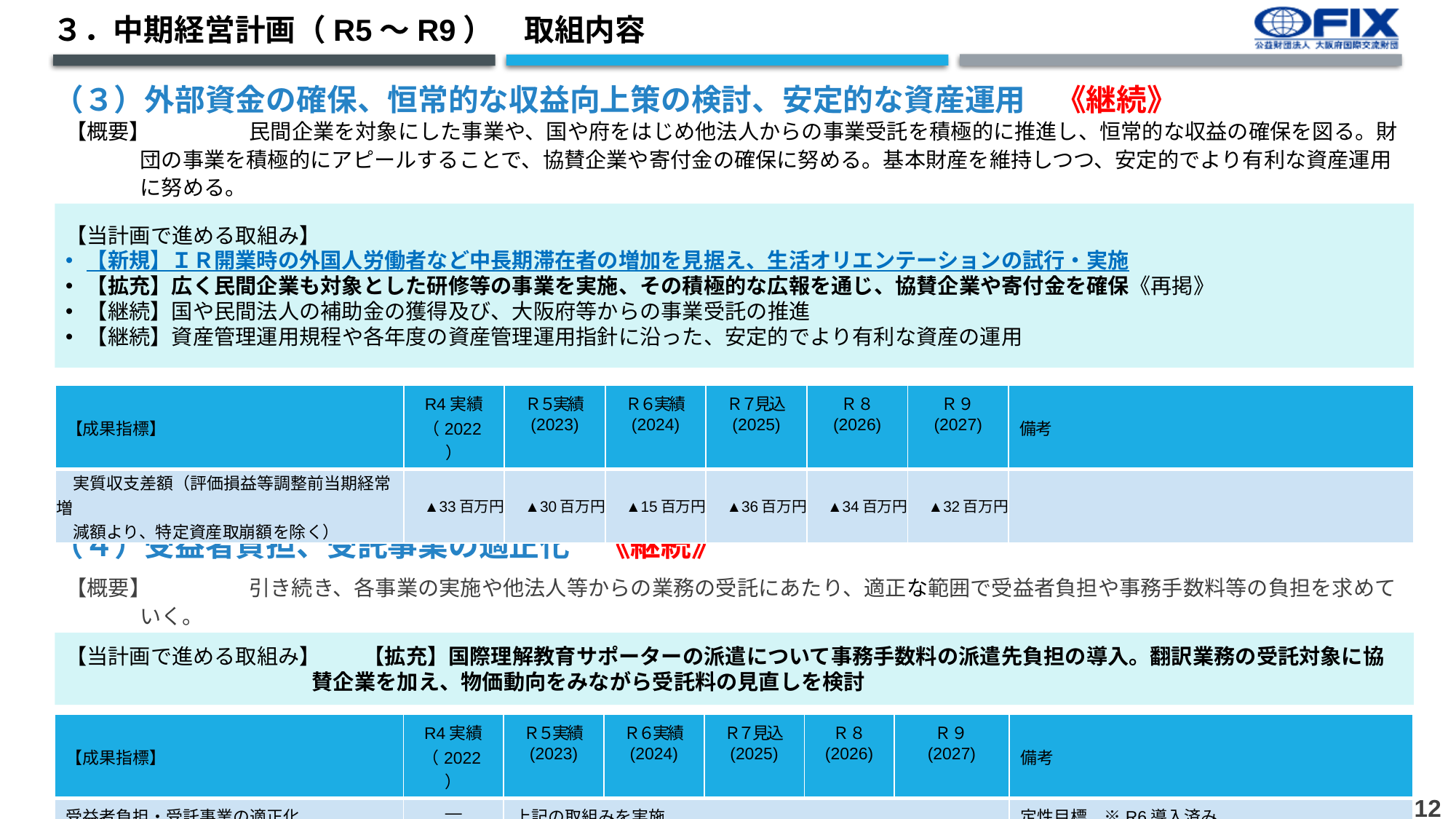

３．中期経営計画（R5～R9）　取組内容
# （３）外部資金の確保、恒常的な収益向上策の検討、安定的な資産運用　《継続》
【概要】	民間企業を対象にした事業や、国や府をはじめ他法人からの事業受託を積極的に推進し、恒常的な収益の確保を図る。財団の事業を積極的にアピールすることで、協賛企業や寄付金の確保に努める。基本財産を維持しつつ、安定的でより有利な資産運用に努める。
【当計画で進める取組み】
【新規】ＩＲ開業時の外国人労働者など中長期滞在者の増加を見据え、生活オリエンテーションの試行・実施
【拡充】広く民間企業も対象とした研修等の事業を実施、その積極的な広報を通じ、協賛企業や寄付金を確保《再掲》
【継続】国や民間法人の補助金の獲得及び、大阪府等からの事業受託の推進
【継続】資産管理運用規程や各年度の資産管理運用指針に沿った、安定的でより有利な資産の運用
| 【成果指標】 | R4実績 （2022） | Ｒ５実績 (2023) | Ｒ６実績 (2024) | Ｒ７見込 (2025) | Ｒ８ (2026) | Ｒ９ (2027) | 備考 |
| --- | --- | --- | --- | --- | --- | --- | --- |
| 実質収支差額（評価損益等調整前当期経常増 　減額より、特定資産取崩額を除く） | ▲33百万円 | ▲30百万円 | ▲15百万円 | ▲36百万円 | ▲34百万円 | ▲32百万円 |  |
（４）受益者負担、受託事業の適正化　《継続》
【概要】	引き続き、各事業の実施や他法人等からの業務の受託にあたり、適正な範囲で受益者負担や事務手数料等の負担を求めていく。
【当計画で進める取組み】　　【拡充】国際理解教育サポーターの派遣について事務手数料の派遣先負担の導入。翻訳業務の受託対象に協賛企業を加え、物価動向をみながら受託料の見直しを検討
| 【成果指標】 | R4実績 （2022） | Ｒ５実績 (2023) | Ｒ６実績 (2024) | Ｒ７見込 (2025) | Ｒ８ (2026) | Ｒ９ (2027) | 備考 |
| --- | --- | --- | --- | --- | --- | --- | --- |
| 受益者負担・受託事業の適正化 | ― | 上記の取組みを実施 | 0.8% | 0.8% | 0.8% | 0.8% | 定性目標　※R6導入済み |
12